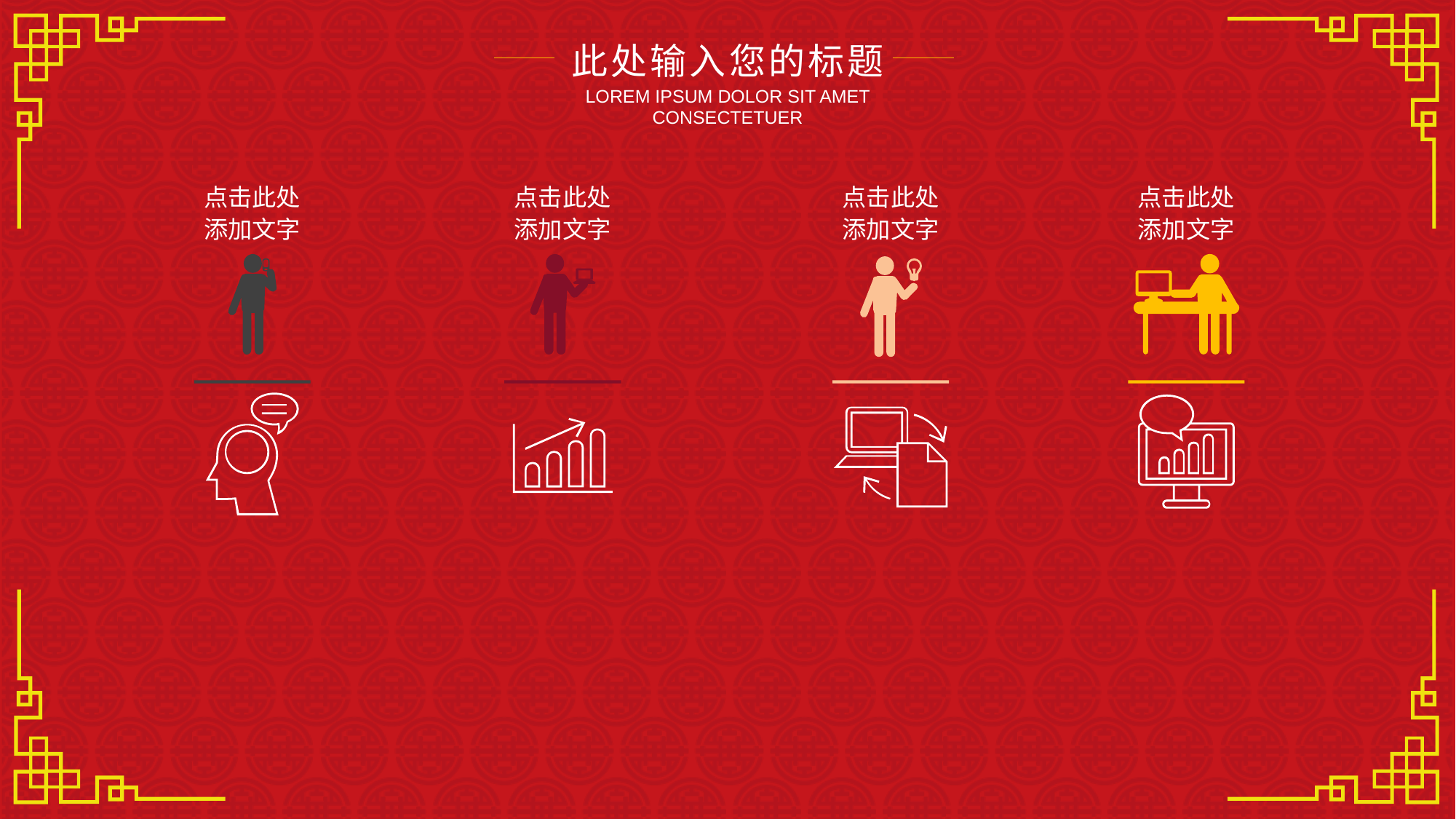

此处输入您的标题
LOREM IPSUM DOLOR SIT AMET CONSECTETUER
点击此处添加文字
点击此处添加文字
点击此处添加文字
点击此处添加文字